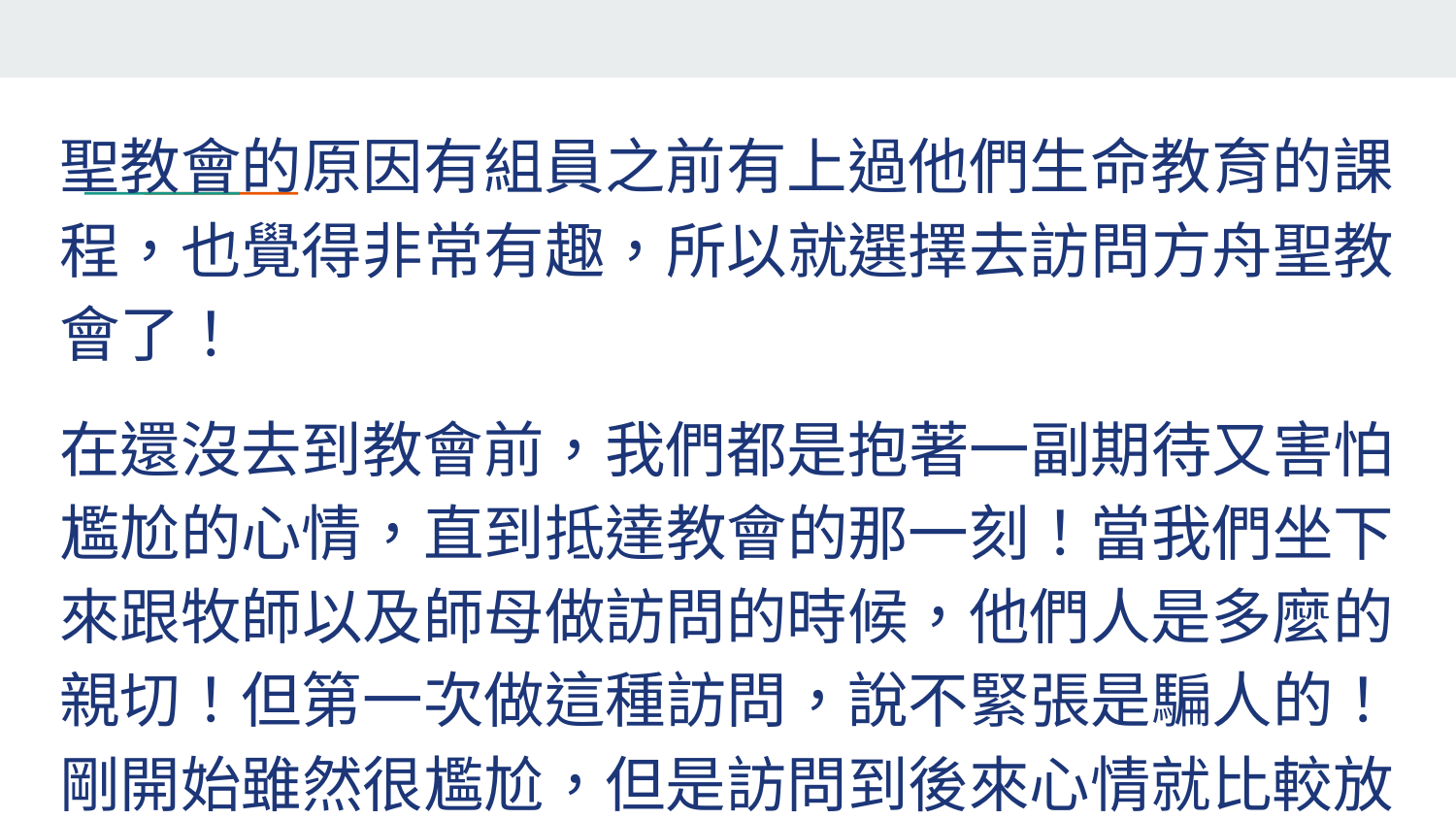

聖教會的原因有組員之前有上過他們生命教育的課程，也覺得非常有趣，所以就選擇去訪問方舟聖教會了！
在還沒去到教會前，我們都是抱著一副期待又害怕尷尬的心情，直到抵達教會的那一刻！當我們坐下來跟牧師以及師母做訪問的時候，他們人是多麼的親切！但第一次做這種訪問，說不緊張是騙人的！剛開始雖然很尷尬，但是訪問到後來心情就比較放鬆了！